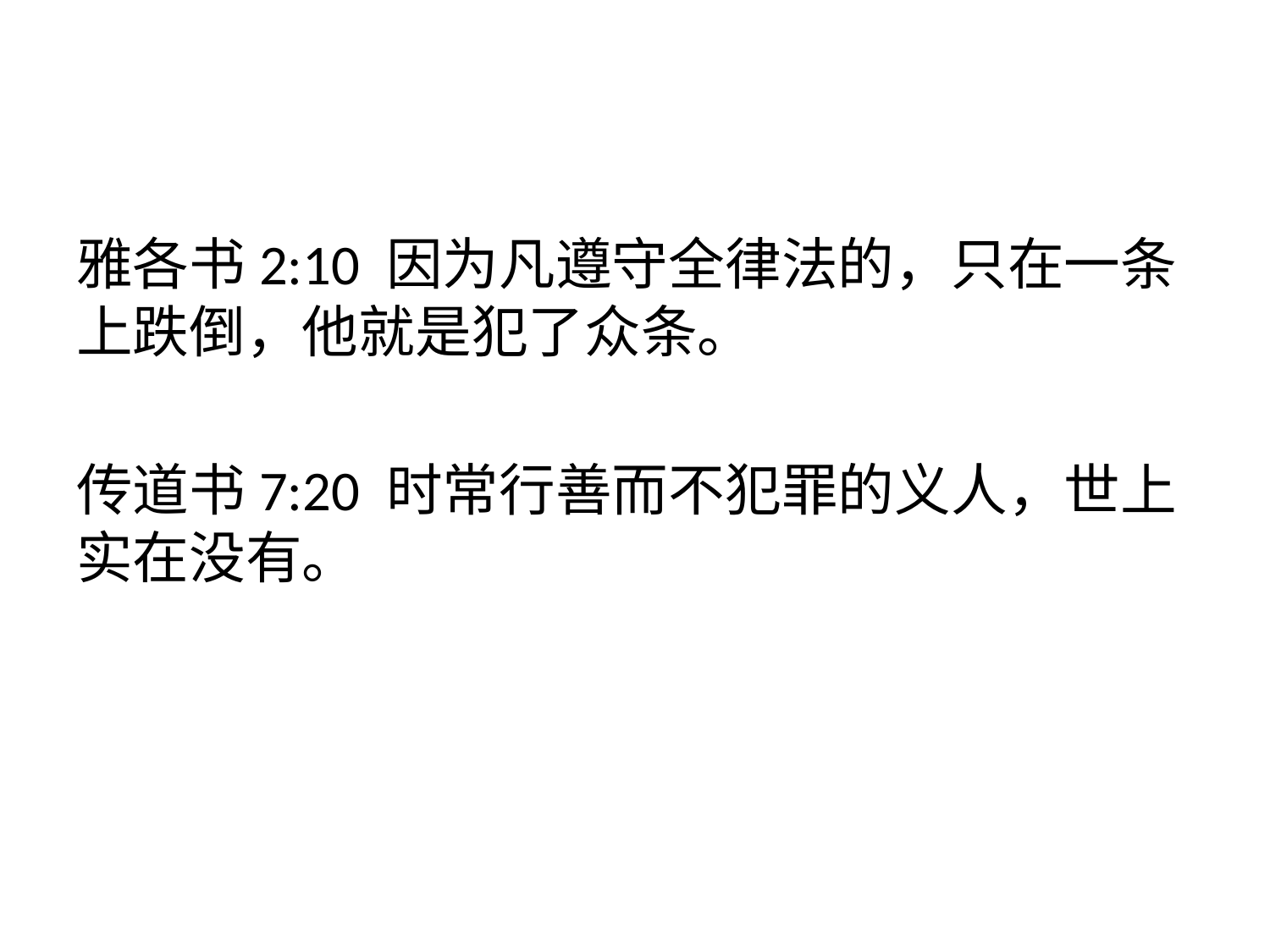

#
雅各书2:10 因为凡遵守全律法的，只在一条上跌倒，他就是犯了众条。

传道书7:20 时常行善而不犯罪的义人，世上实在没有。